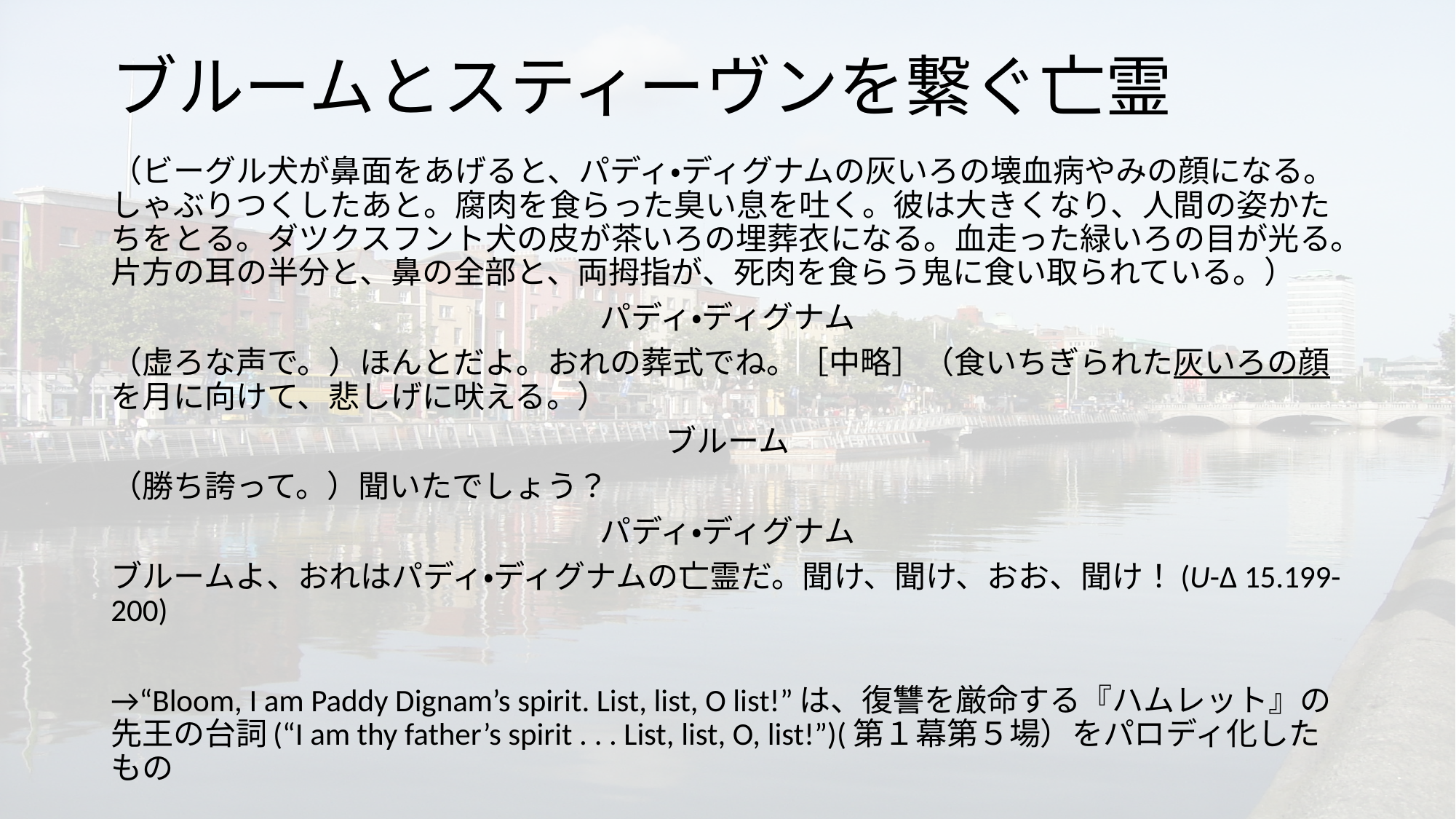

# ブルームとスティーヴンを繋ぐ亡霊
（ビーグル犬が鼻面をあげると、パディ・ディグナムの灰いろの壊血病やみの顔になる。しゃぶりつくしたあと。腐肉を食らった臭い息を吐く。彼は大きくなり、人間の姿かたちをとる。ダツクスフント犬の皮が茶いろの埋葬衣になる。血走った緑いろの目が光る。片方の耳の半分と、鼻の全部と、両拇指が、死肉を食らう鬼に食い取られている。）
パディ・ディグナム
（虚ろな声で。）ほんとだよ。おれの葬式でね。［中略］（食いちぎられた灰いろの顔を月に向けて、悲しげに吠える。）
ブルーム
（勝ち誇って。）聞いたでしょう？
パディ・ディグナム
ブルームよ、おれはパディ・ディグナムの亡霊だ。聞け、聞け、おお、聞け！(U-Δ 15.199-200)

→“Bloom, I am Paddy Dignam’s spirit. List, list, O list!”は、復讐を厳命する『ハムレット』の先王の台詞(“I am thy father’s spirit . . . List, list, O, list!”)(第１幕第５場）をパロディ化したもの